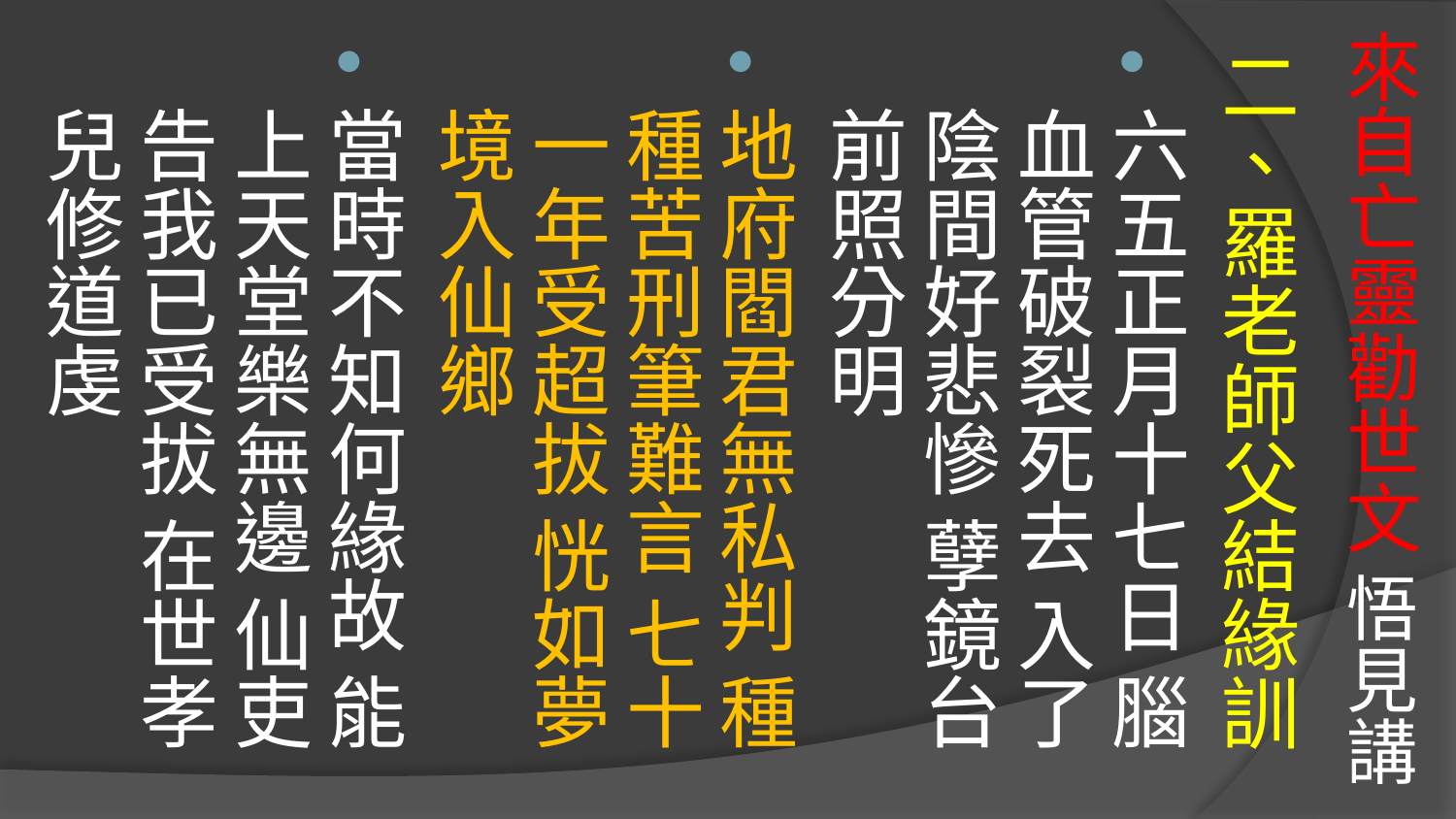

# 來自亡靈勸世文 悟見講
二、羅老師父結緣訓
六五正月十七日 腦血管破裂死去 入了陰間好悲慘 孽鏡台前照分明
地府閻君無私判 種種苦刑筆難言 七十一年受超拔 恍如夢境入仙鄉
當時不知何緣故 能上天堂樂無邊 仙吏告我已受拔 在世孝兒修道虔